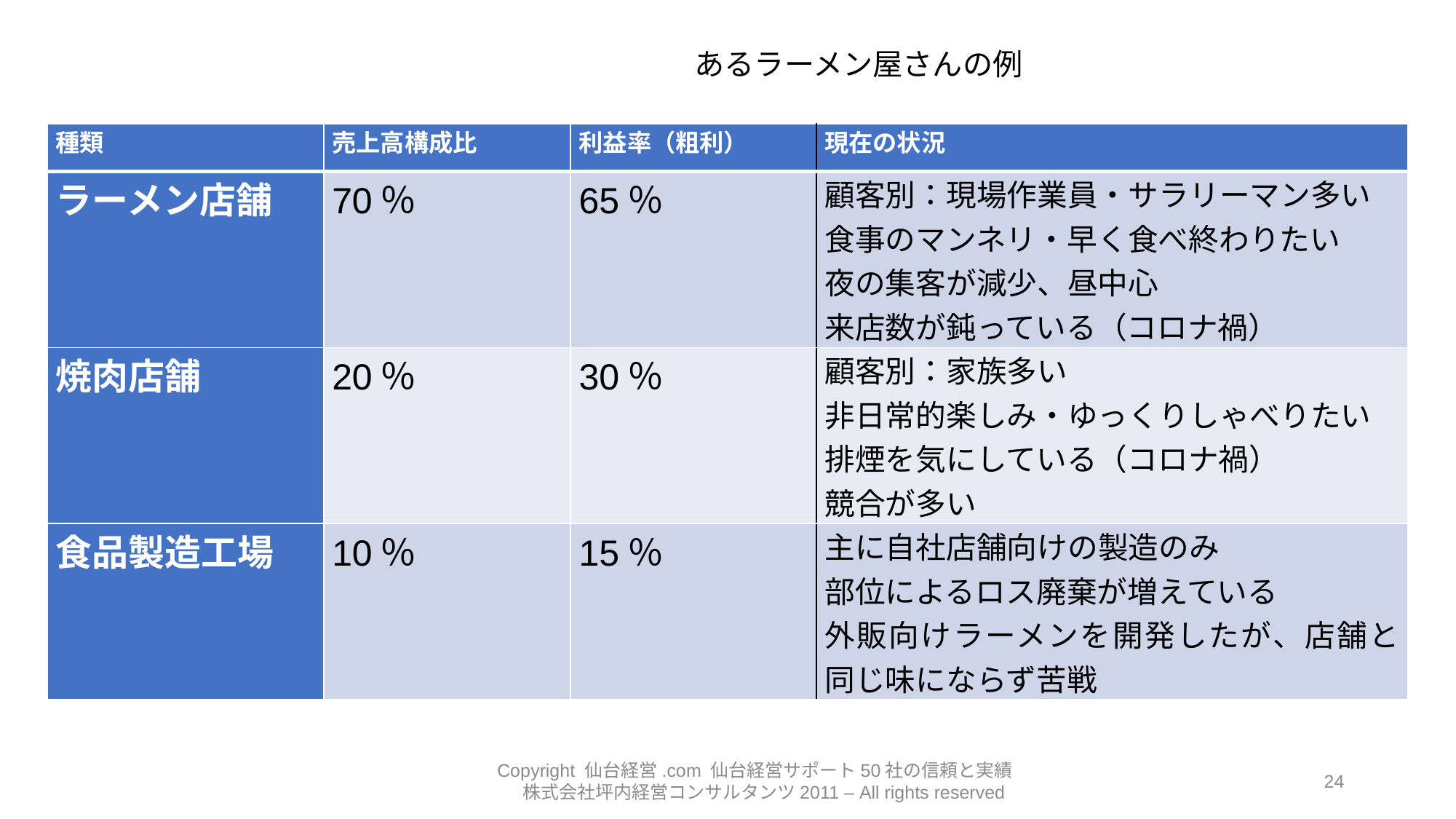

# あるラーメン屋さんの例

| 種類 | 売上高構成比 | 利益率（粗利） | 現在の状況 |
| --- | --- | --- | --- |
| ラーメン店舗 | 70％ | 65％ | 顧客別：現場作業員・サラリーマン多い 食事のマンネリ・早く食べ終わりたい 夜の集客が減少、昼中心 来店数が鈍っている（コロナ禍） |
| 焼肉店舗 | 20％ | 30％ | 顧客別：家族多い 非日常的楽しみ・ゆっくりしゃべりたい 排煙を気にしている（コロナ禍） 競合が多い |
| 食品製造工場 | 10％ | 15％ | 主に自社店舗向けの製造のみ 部位によるロス廃棄が増えている 外販向けラーメンを開発したが、店舗と同じ味にならず苦戦 |
Copyright 仙台経営.com 仙台経営サポート50社の信頼と実績　株式会社坪内経営コンサルタンツ2011 – All rights reserved
24